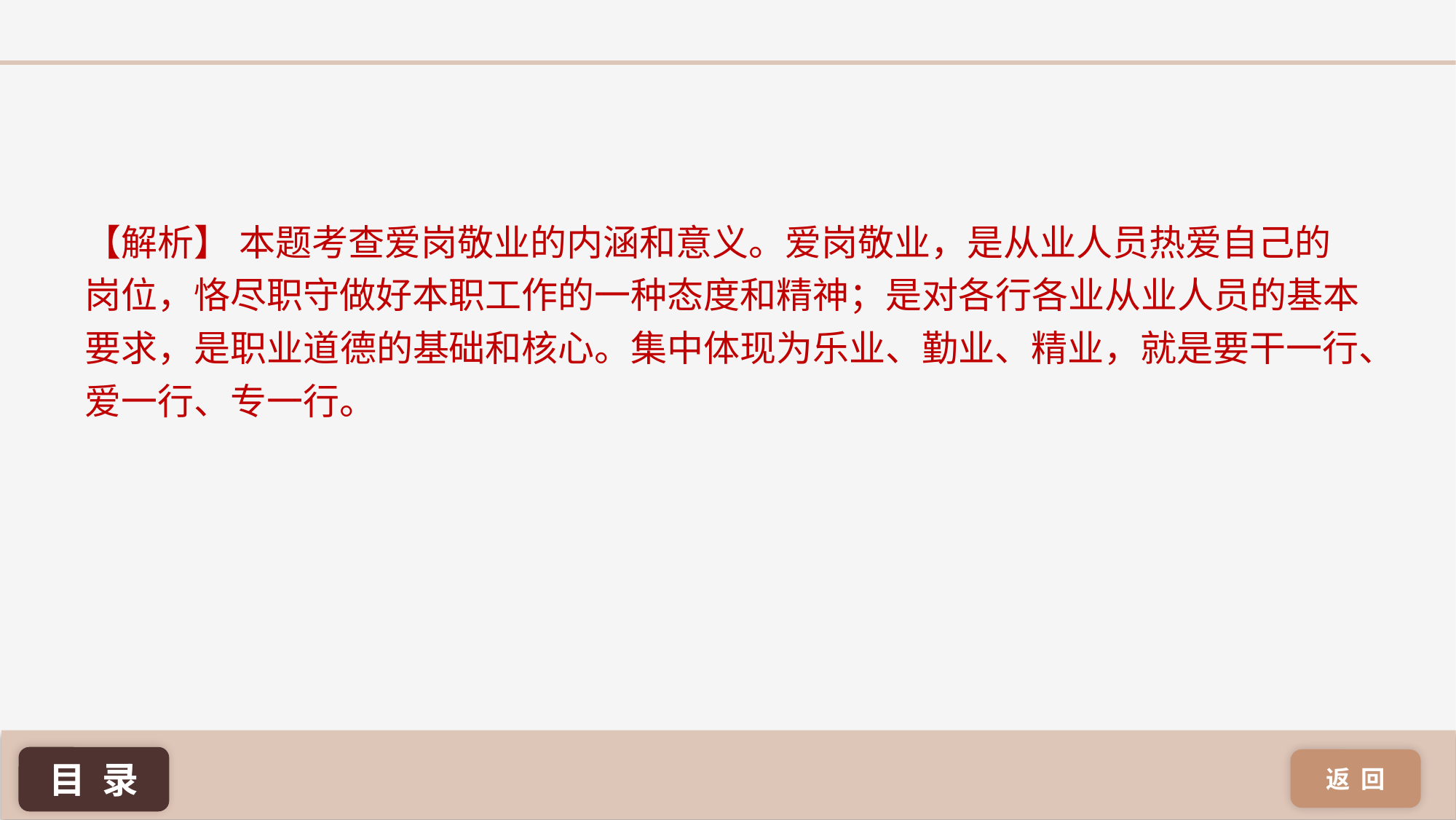

【解析】 本题考查爱岗敬业的内涵和意义。爱岗敬业，是从业人员热爱自己的岗位，恪尽职守做好本职工作的一种态度和精神；是对各行各业从业人员的基本要求，是职业道德的基础和核心。集中体现为乐业、勤业、精业，就是要干一行、爱一行、专一行。
返  回